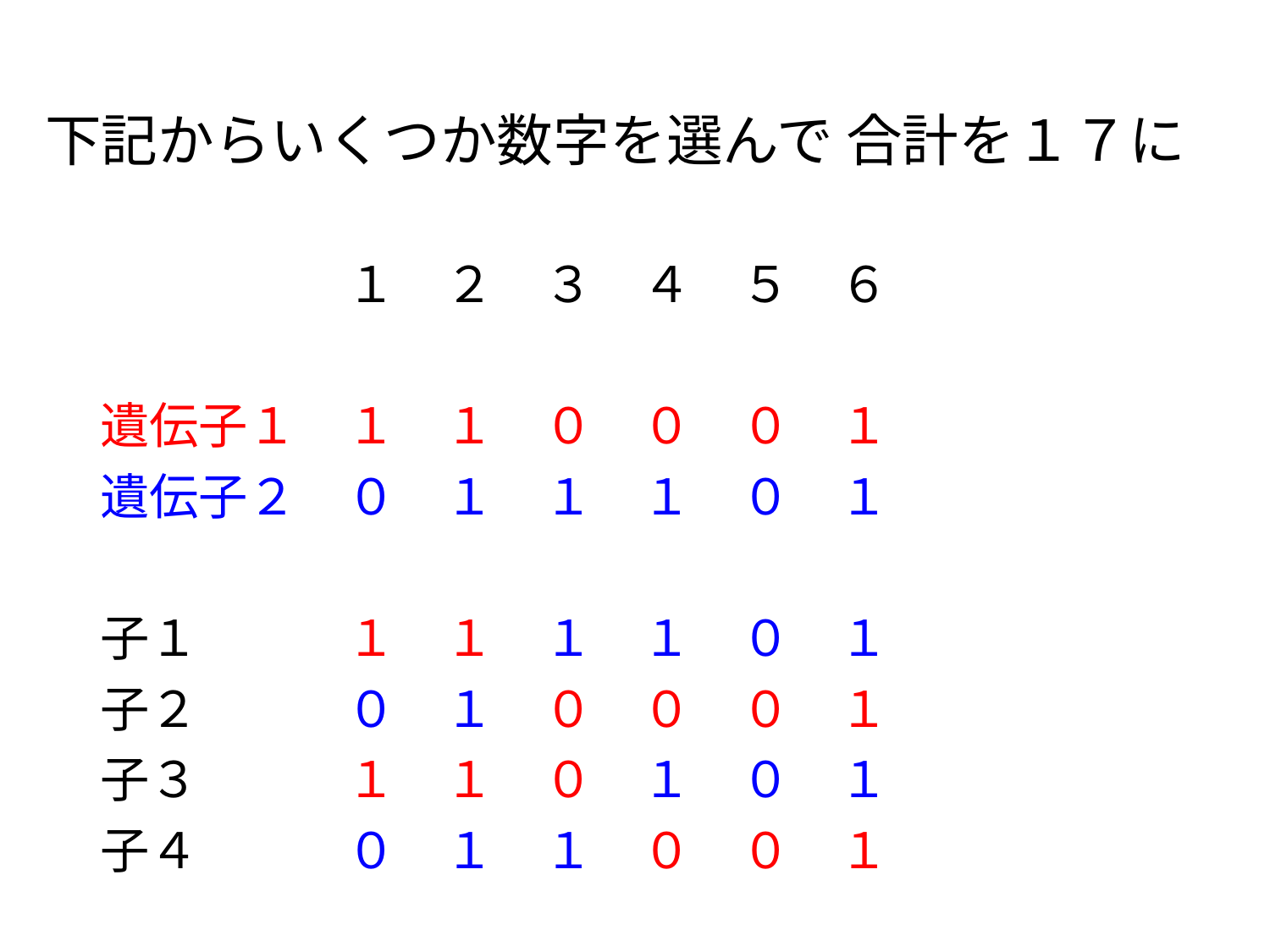

# 下記からいくつか数字を選んで 合計を１７に
　　　　　１　２　３　４　５　６

遺伝子１　１　１　０　０　０　１
遺伝子２　０　１　１　１　０　１

子１　　　１　１　１　１　０　１
子２　　　０　１　０　０　０　１
子３　　　１　１　０　１　０　１
子４　　　０　１　１　０　０　１